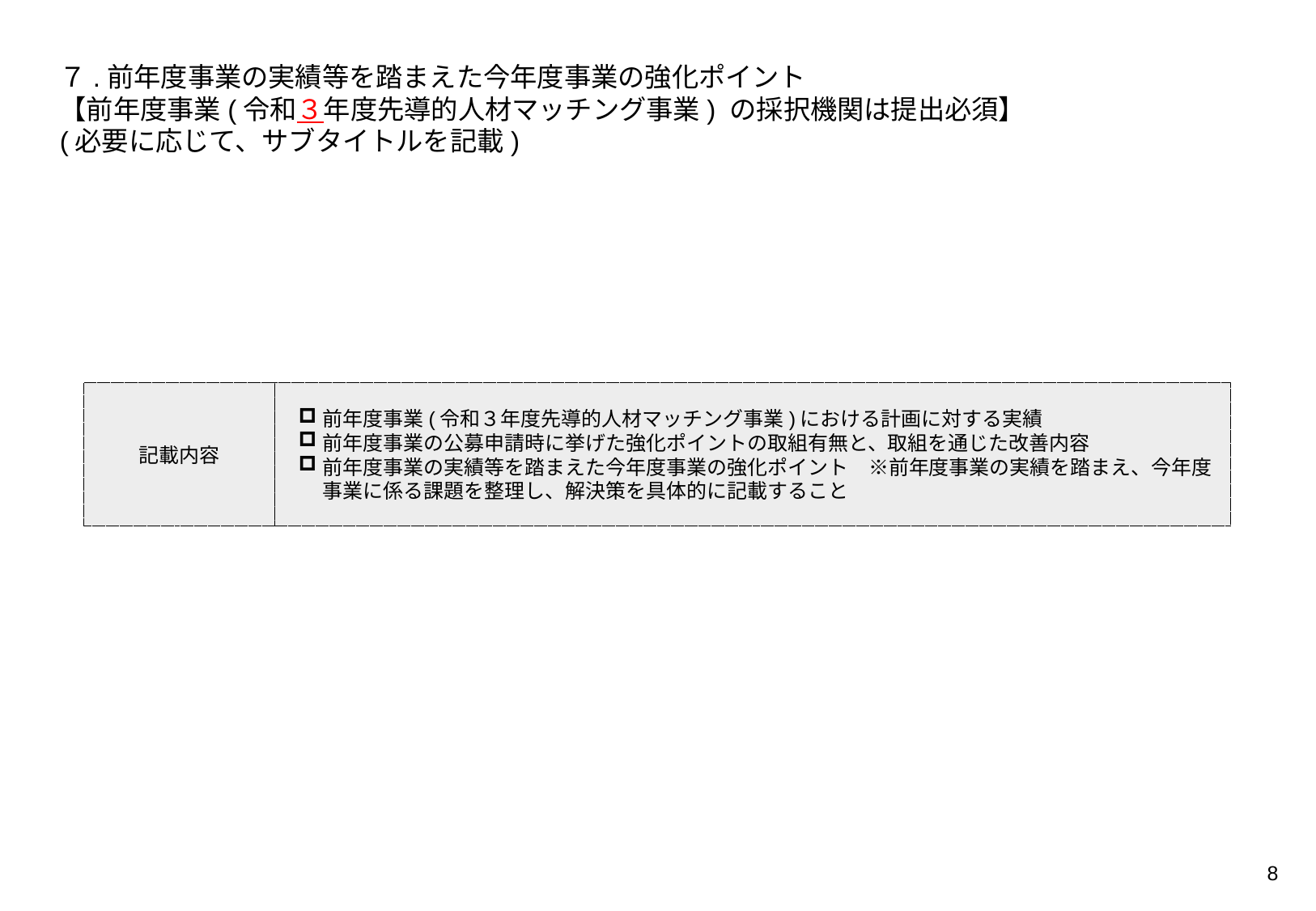

７.前年度事業の実績等を踏まえた今年度事業の強化ポイント
【前年度事業(令和３年度先導的人材マッチング事業) の採択機関は提出必須】
(必要に応じて、サブタイトルを記載)
記載内容
前年度事業(令和３年度先導的人材マッチング事業)における計画に対する実績
前年度事業の公募申請時に挙げた強化ポイントの取組有無と、取組を通じた改善内容
前年度事業の実績等を踏まえた今年度事業の強化ポイント　※前年度事業の実績を踏まえ、今年度事業に係る課題を整理し、解決策を具体的に記載すること
8